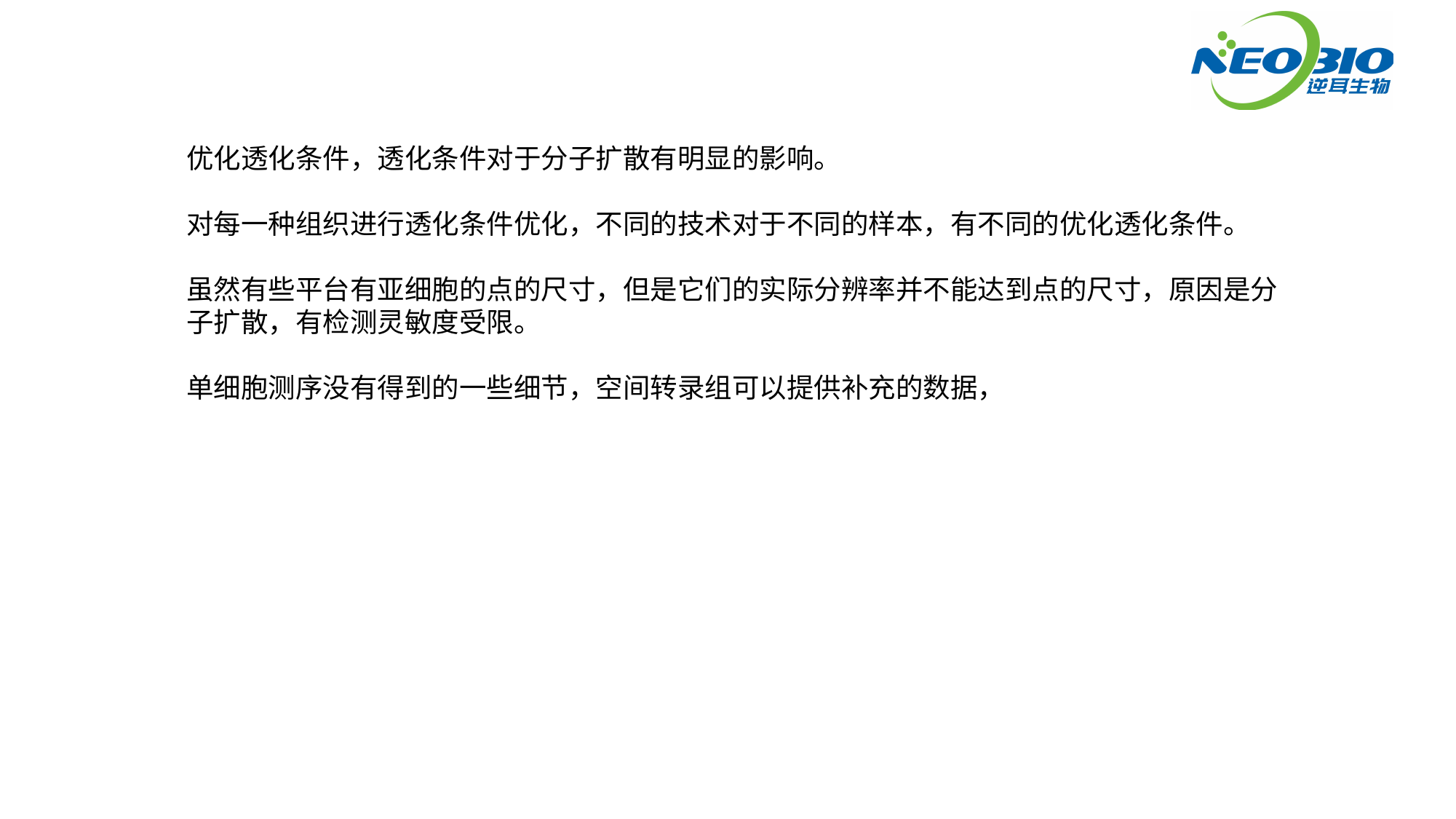

优化透化条件，透化条件对于分子扩散有明显的影响。

对每一种组织进行透化条件优化，不同的技术对于不同的样本，有不同的优化透化条件。

虽然有些平台有亚细胞的点的尺寸，但是它们的实际分辨率并不能达到点的尺寸，原因是分子扩散，有检测灵敏度受限。

单细胞测序没有得到的一些细节，空间转录组可以提供补充的数据，